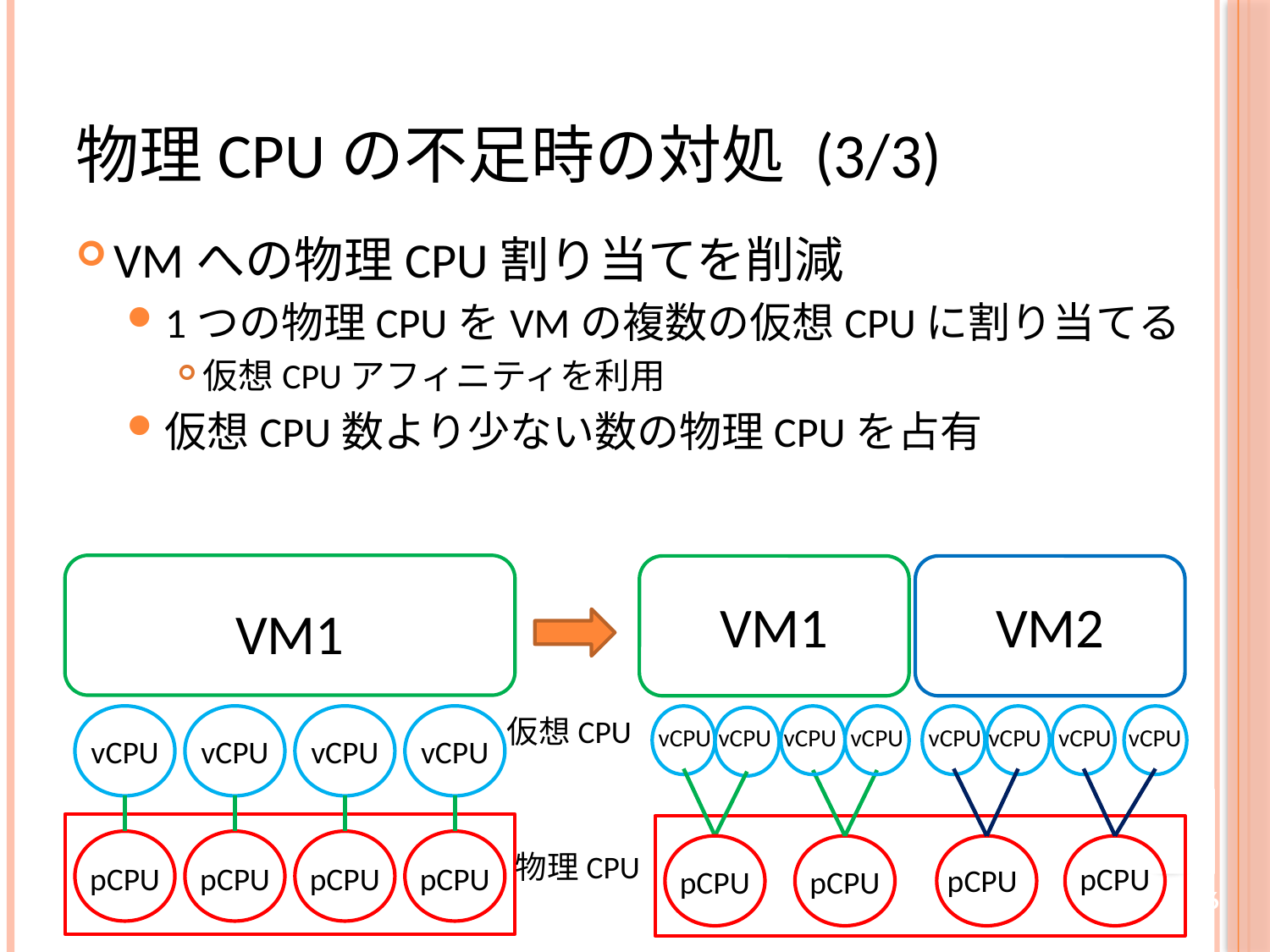

# 物理CPUの不足時の対処 (3/3)
VMへの物理CPU割り当てを削減
1つの物理CPUをVMの複数の仮想CPUに割り当てる
仮想CPUアフィニティを利用
仮想CPU数より少ない数の物理CPUを占有

VM1
VM2
VM1

仮想CPU

vCPU
vCPU
vCPU
vCPU
vCPU
vCPU
vCPU
vCPU
vCPU
vCPU
vCPU
vCPU

物理CPU
pCPU
pCPU
pCPU
pCPU
pCPU
pCPU
pCPU
pCPU
6